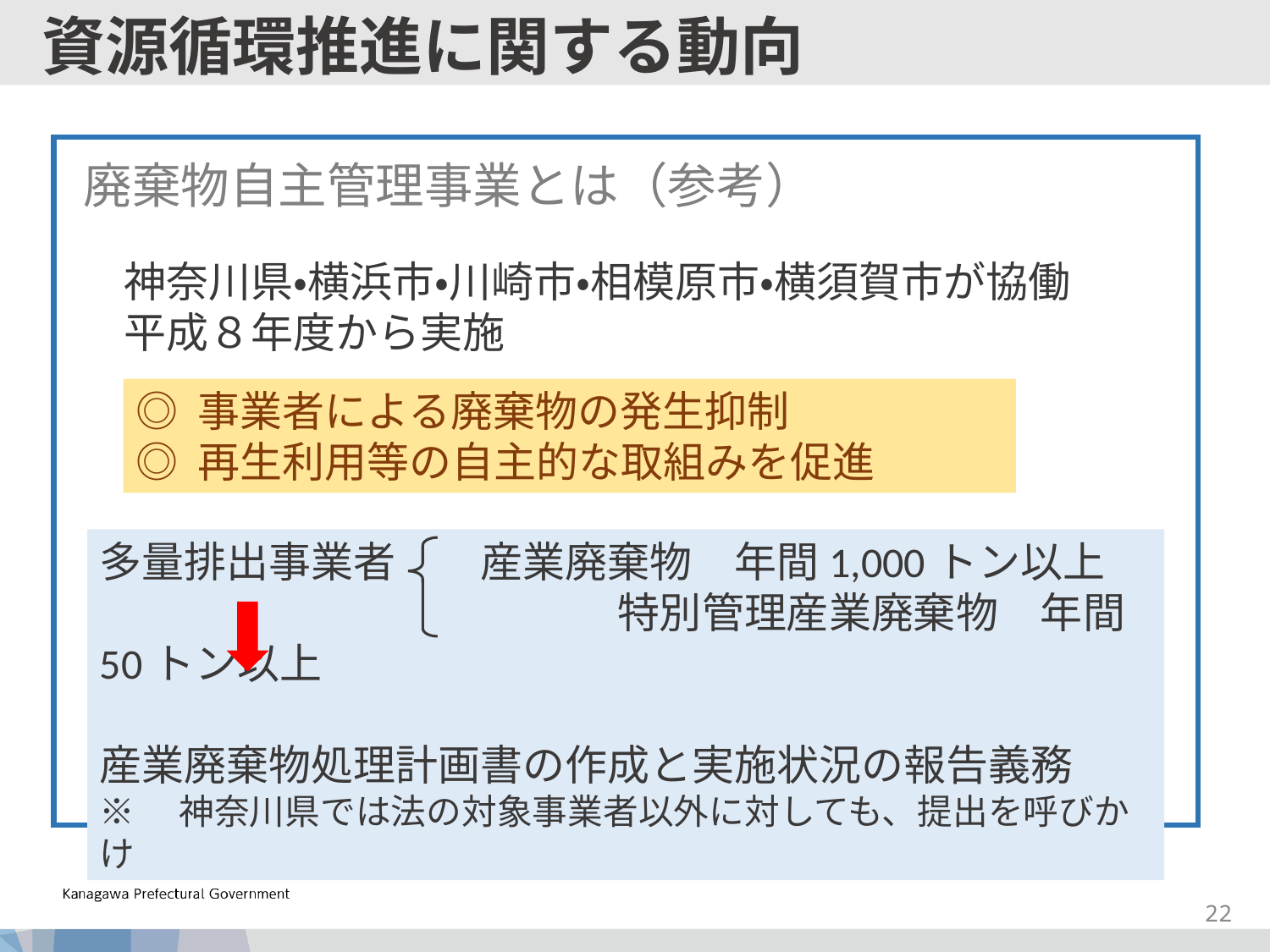

資源循環推進に関する動向

# 廃棄物自主管理事業とは（参考）
神奈川県・横浜市・川崎市・相模原市・横須賀市が協働
平成８年度から実施
◎ 事業者による廃棄物の発生抑制
◎ 再生利用等の自主的な取組みを促進
多量排出事業者　　産業廃棄物　年間1,000トン以上
　　　　　　　　　　　　 特別管理産業廃棄物　年間50トン以上

産業廃棄物処理計画書の作成と実施状況の報告義務
※　神奈川県では法の対象事業者以外に対しても、提出を呼びかけ

22